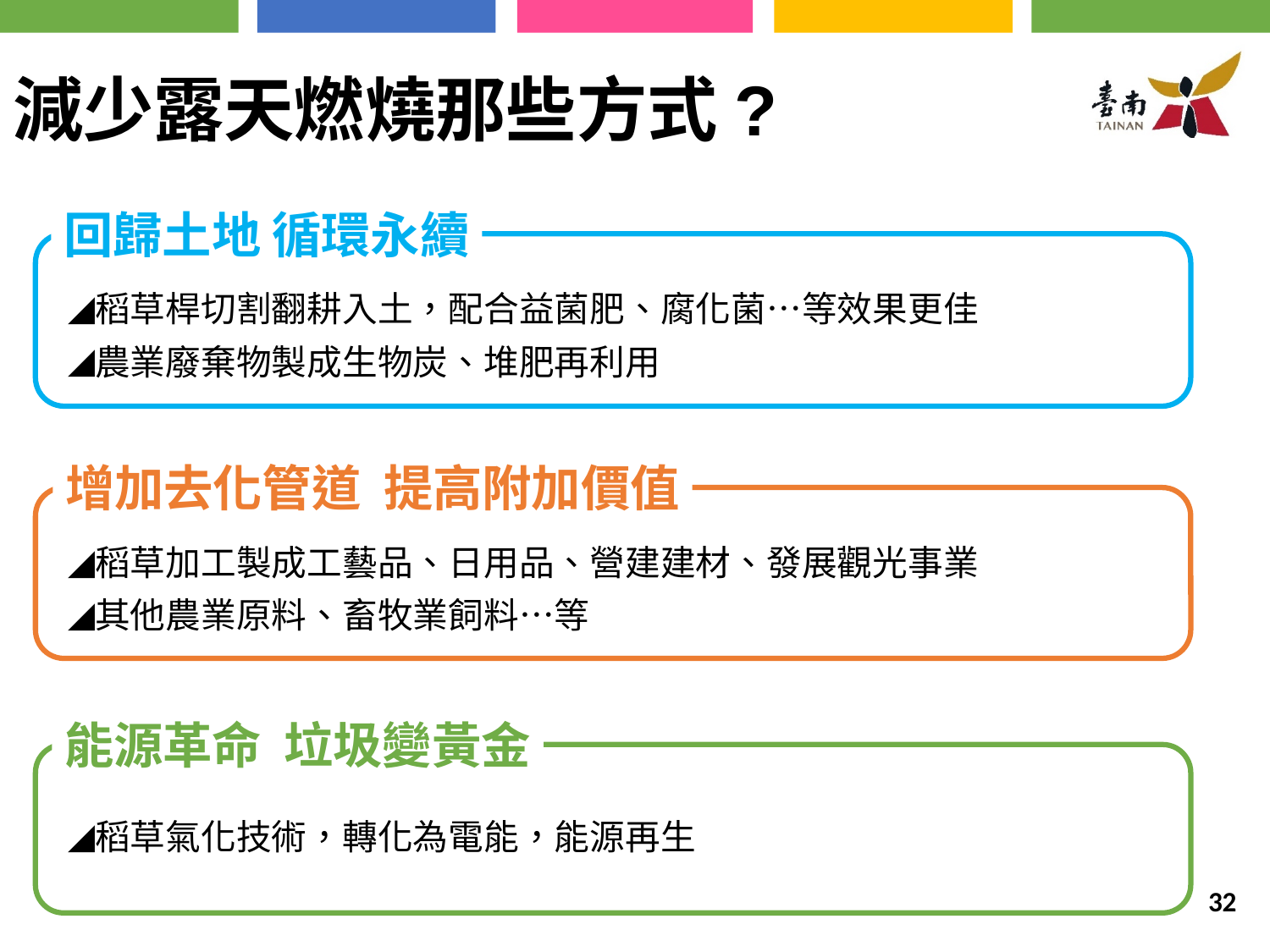

# 減少露天燃燒那些方式?
回歸土地 循環永續

稻草桿切割翻耕入土，配合益菌肥、腐化菌…等效果更佳
農業廢棄物製成生物炭、堆肥再利用
增加去化管道  提高附加價值

稻草加工製成工藝品、日用品、營建建材、發展觀光事業
其他農業原料、畜牧業飼料…等
能源革命  垃圾變黃金

稻草氣化技術，轉化為電能，能源再生
32